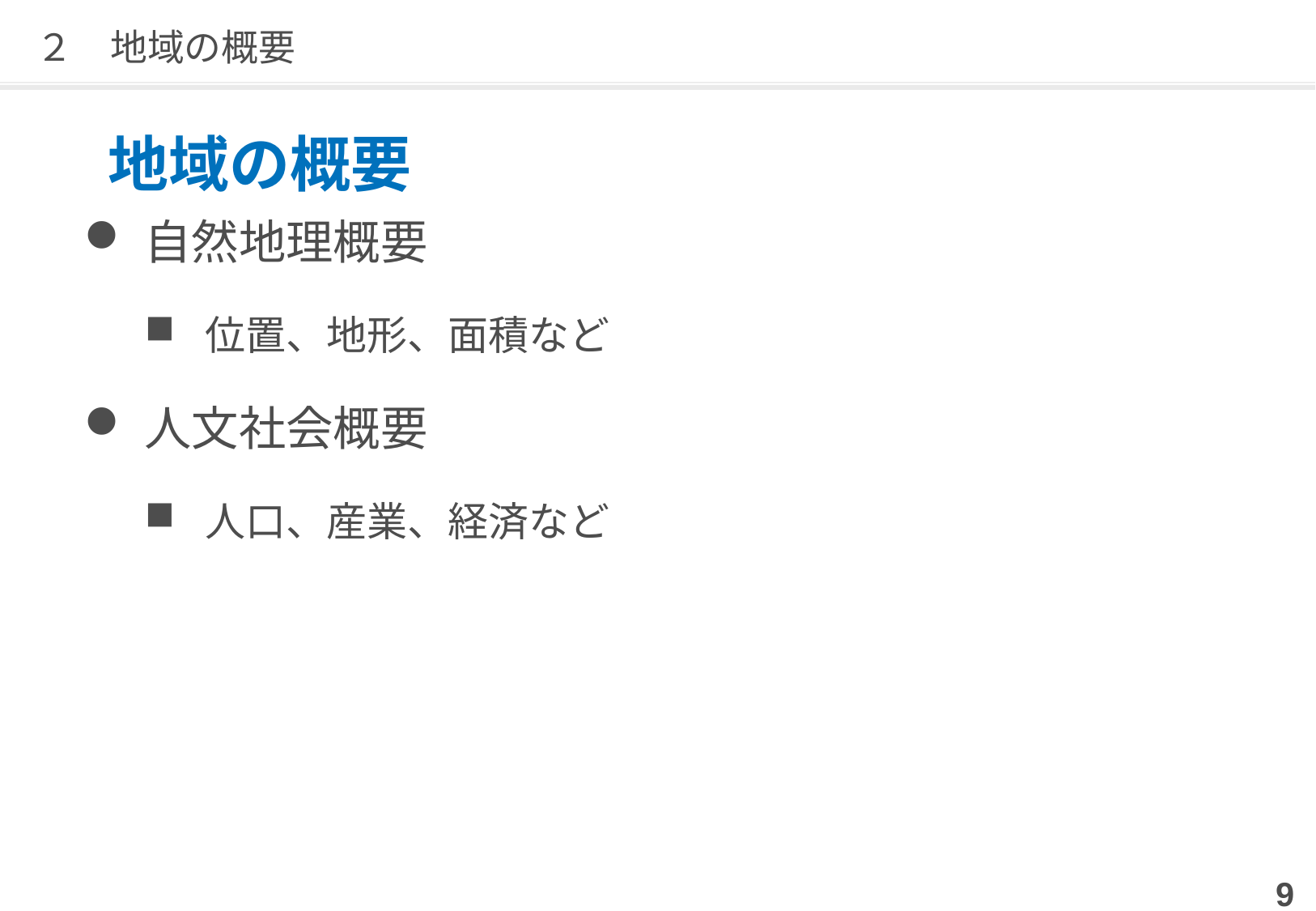

# ２　地域の概要
地域の概要
自然地理概要
位置、地形、面積など
人文社会概要
人口、産業、経済など
9